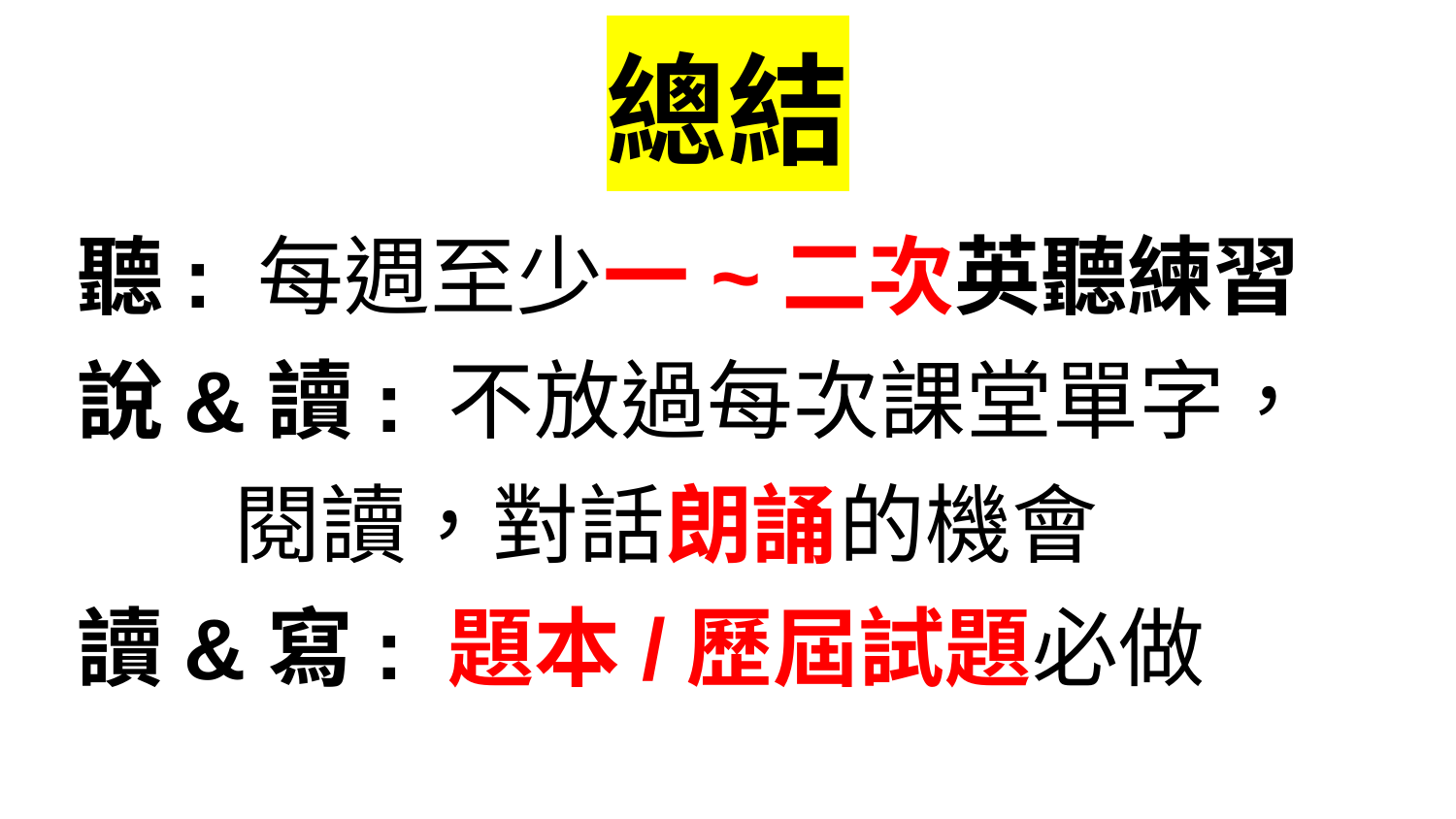

# 總結
聽: 每週至少一~二次英聽練習
說&讀: 不放過每次課堂單字，
       閱讀，對話朗誦的機會
讀&寫: 題本/歷屆試題必做